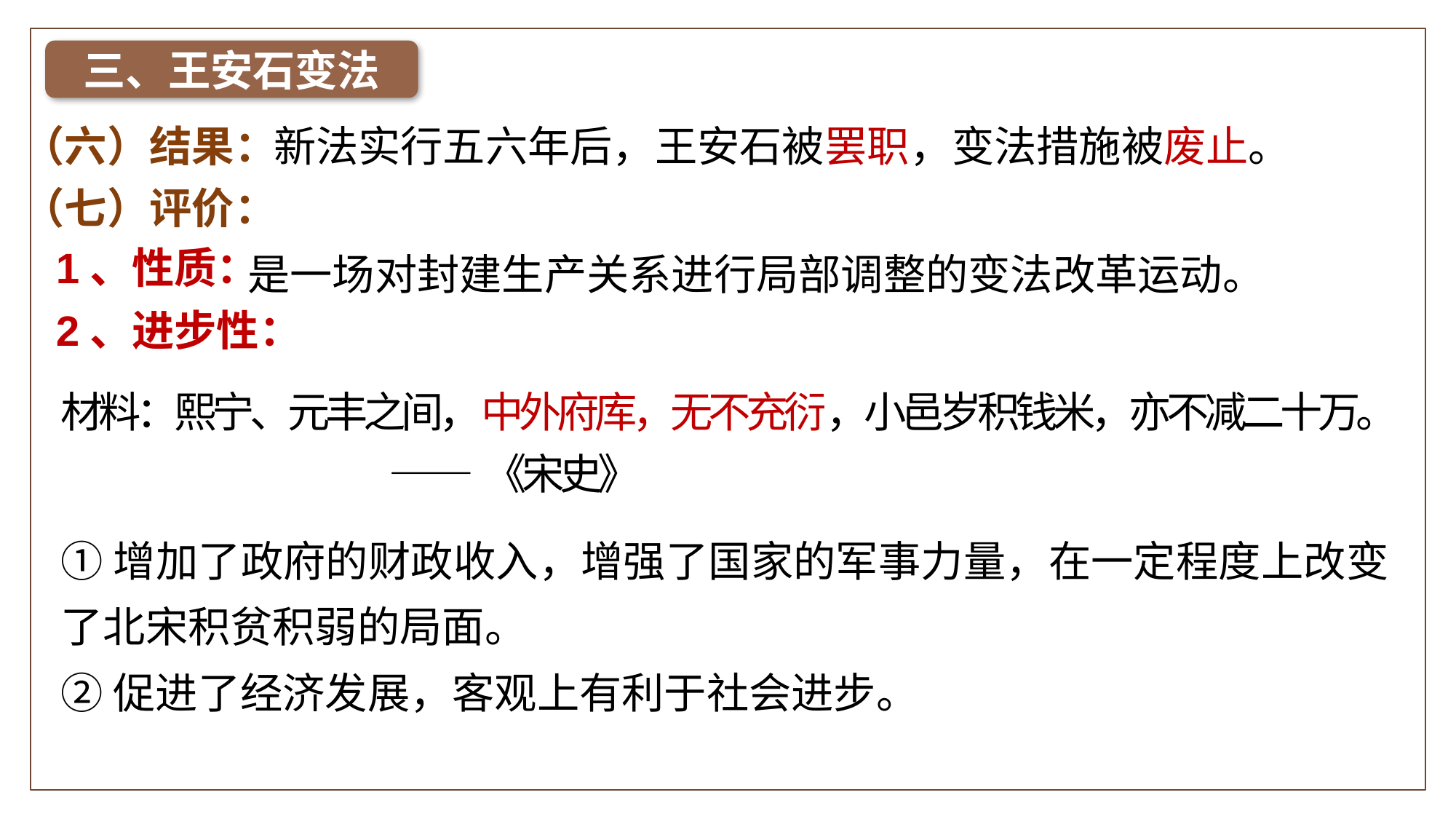

三、王安石变法
新法实行五六年后，王安石被罢职，变法措施被废止。
（六）结果：
（七）评价：
1、性质：
是一场对封建生产关系进行局部调整的变法改革运动。
2、进步性：
材料：熙宁、元丰之间，中外府库，无不充衍，小邑岁积钱米，亦不减二十万。
                                                                   ——《宋史》
①增加了政府的财政收入，增强了国家的军事力量，在一定程度上改变了北宋积贫积弱的局面。
②促进了经济发展，客观上有利于社会进步。